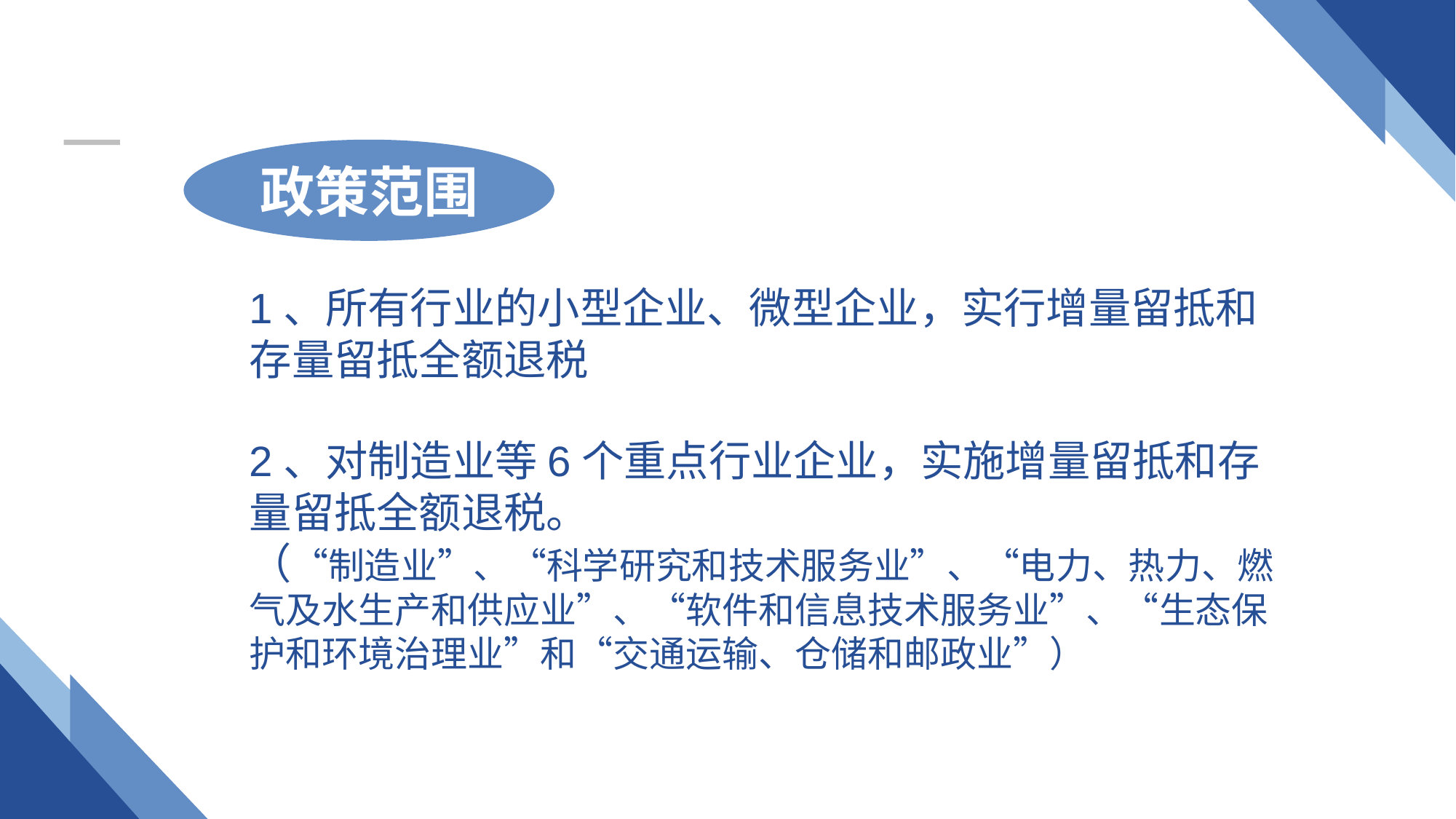

政策范围
1、所有行业的小型企业、微型企业，实行增量留抵和存量留抵全额退税

2、对制造业等6个重点行业企业，实施增量留抵和存量留抵全额退税。
（“制造业”、“科学研究和技术服务业”、“电力、热力、燃气及水生产和供应业”、“软件和信息技术服务业”、“生态保护和环境治理业”和“交通运输、仓储和邮政业”）